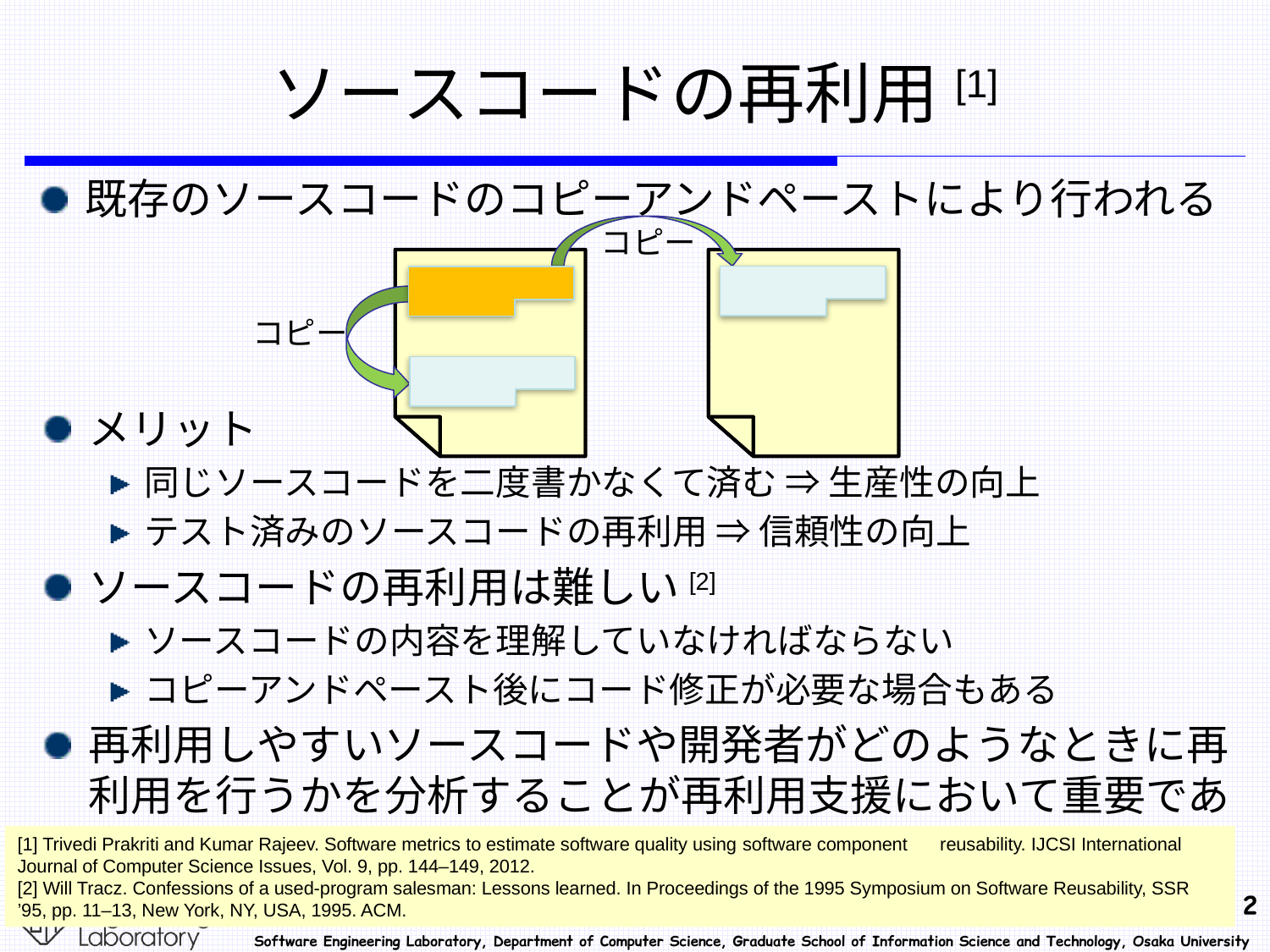

# ソースコードの再利用[1]
既存のソースコードのコピーアンドペーストにより行われる

コピー

コピー

メリット
同じソースコードを二度書かなくて済む ⇒ 生産性の向上
テスト済みのソースコードの再利用 ⇒ 信頼性の向上
ソースコードの再利用は難しい[2]
ソースコードの内容を理解していなければならない
コピーアンドペースト後にコード修正が必要な場合もある
再利用しやすいソースコードや開発者がどのようなときに再利用を行うかを分析することが再利用支援において重要である
[1] Trivedi Prakriti and Kumar Rajeev. Software metrics to estimate software quality using software component 　reusability. IJCSI International Journal of Computer Science Issues, Vol. 9, pp. 144–149, 2012.
[2] Will Tracz. Confessions of a used-program salesman: Lessons learned. In Proceedings of the 1995 Symposium on Software Reusability, SSR ’95, pp. 11–13, New York, NY, USA, 1995. ACM.